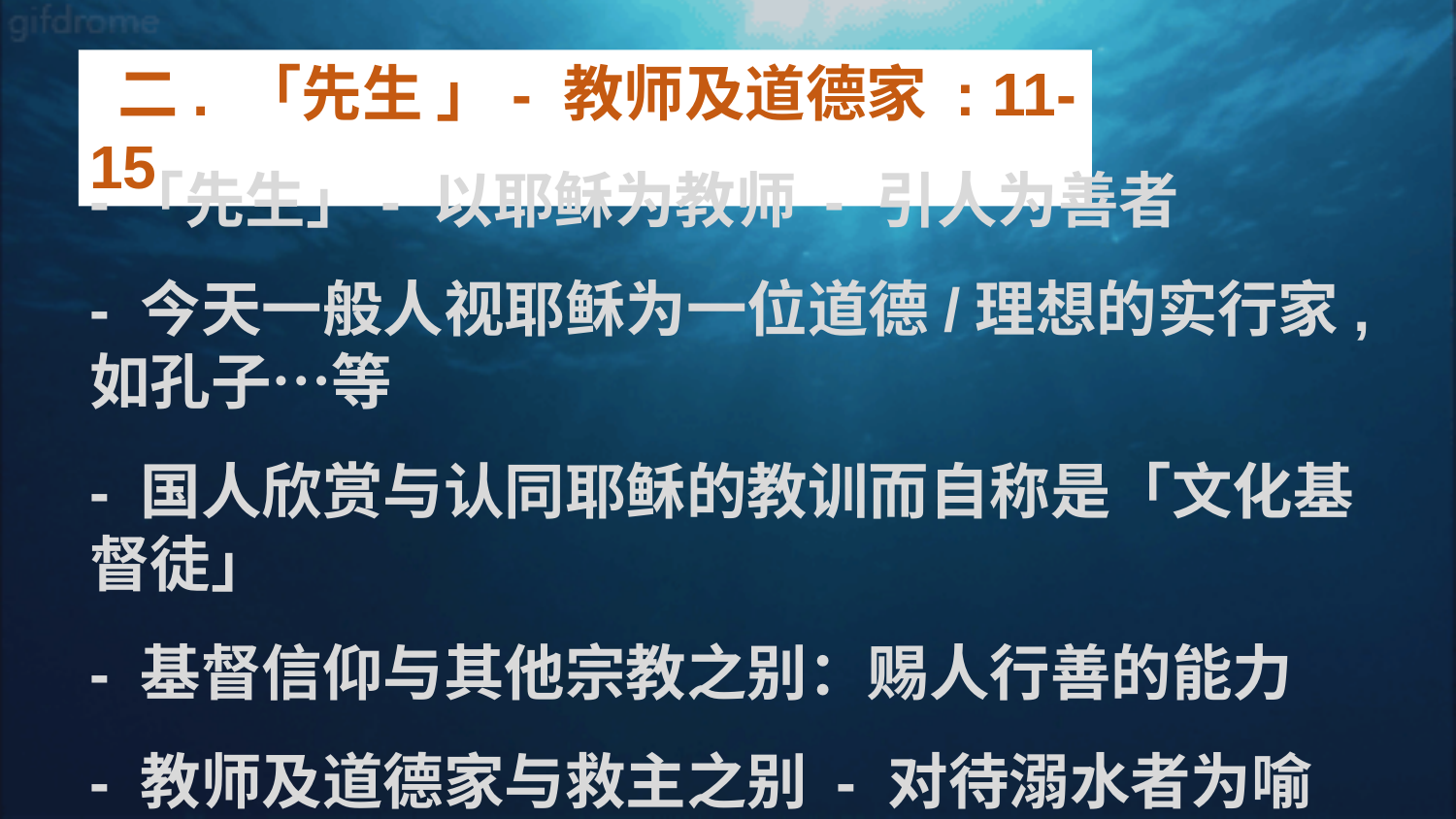

二. 「先生 」- 教师及道德家 : 11-15
-「先生」- 以耶稣为教师 - 引人为善者
- 今天一般人视耶稣为一位道德/理想的实行家, 如孔子…等
- 国人欣赏与认同耶稣的教训而自称是「文化基督徒」
- 基督信仰与其他宗教之别：赐人行善的能力
- 教师及道德家与救主之别 - 对待溺水者为喻